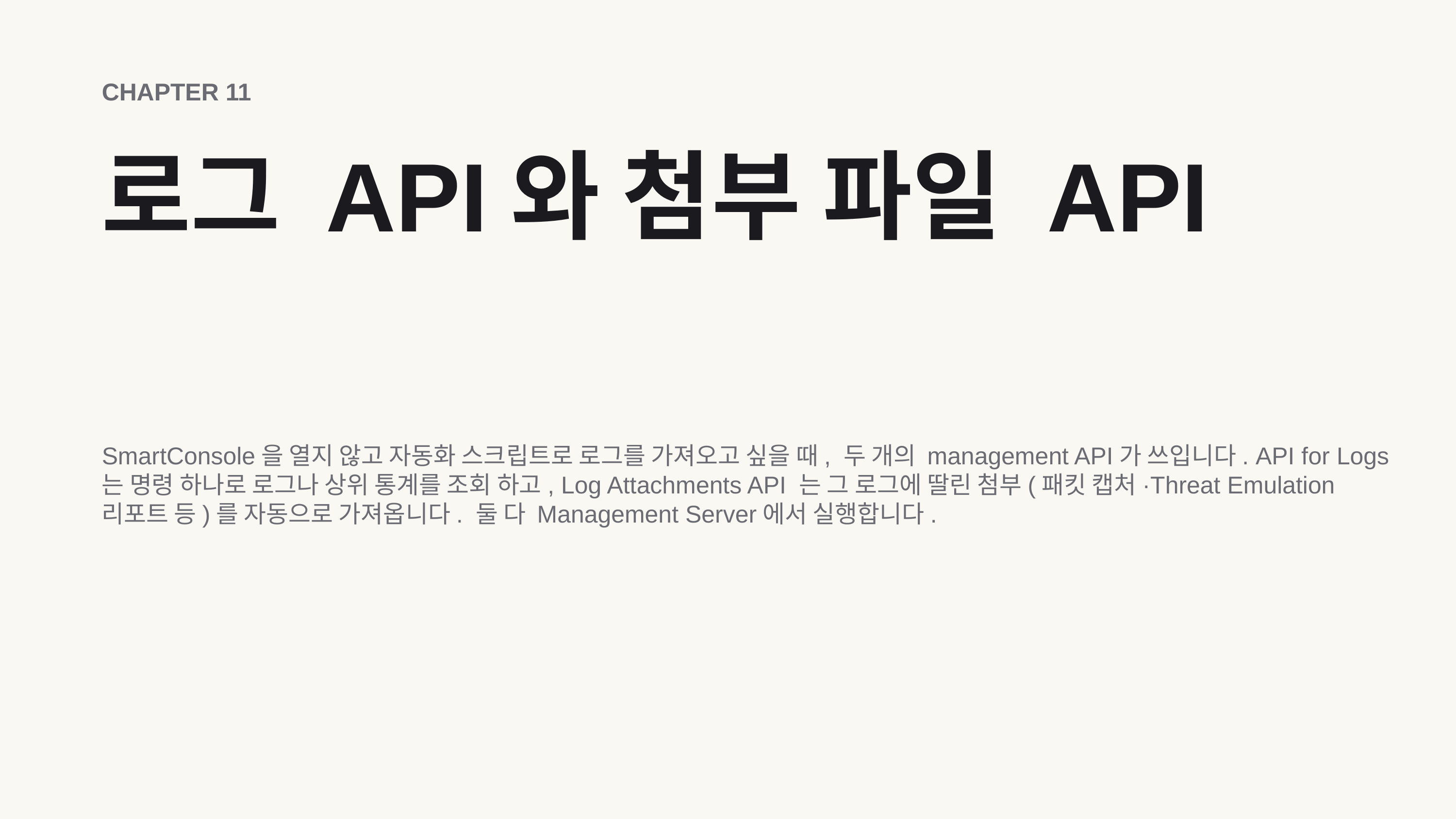

CHAPTER 11
로그 API와 첨부 파일 API
SmartConsole을 열지 않고 자동화 스크립트로 로그를 가져오고 싶을 때, 두 개의 management API가 쓰입니다. API for Logs 는 명령 하나로 로그나 상위 통계를 조회 하고, Log Attachments API 는 그 로그에 딸린 첨부(패킷 캡처·Threat Emulation 리포트 등)를 자동으로 가져옵니다. 둘 다 Management Server에서 실행합니다.